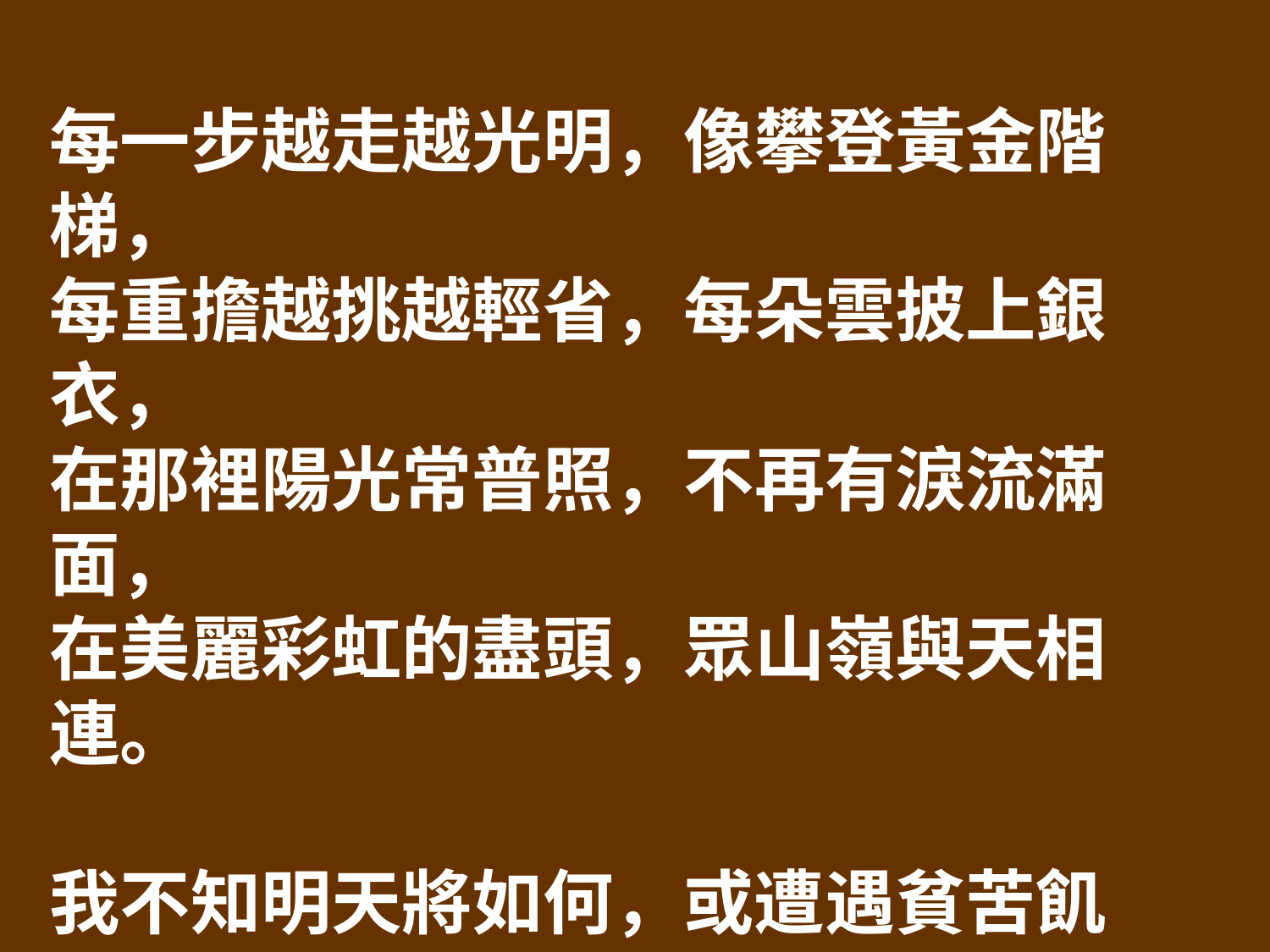

每一步越走越光明，像攀登黃金階梯，
每重擔越挑越輕省，每朵雲披上銀衣，
在那裡陽光常普照，不再有淚流滿面，
在美麗彩虹的盡頭，眾山嶺與天相連。

我不知明天將如何，或遭遇貧苦飢餓，
但那位看顧麻雀者，祂必然也看顧我，
祂是我旅途的良伴，縱遭遇各樣災害，
我救主必與我同在，祂寶血把我遮蓋。